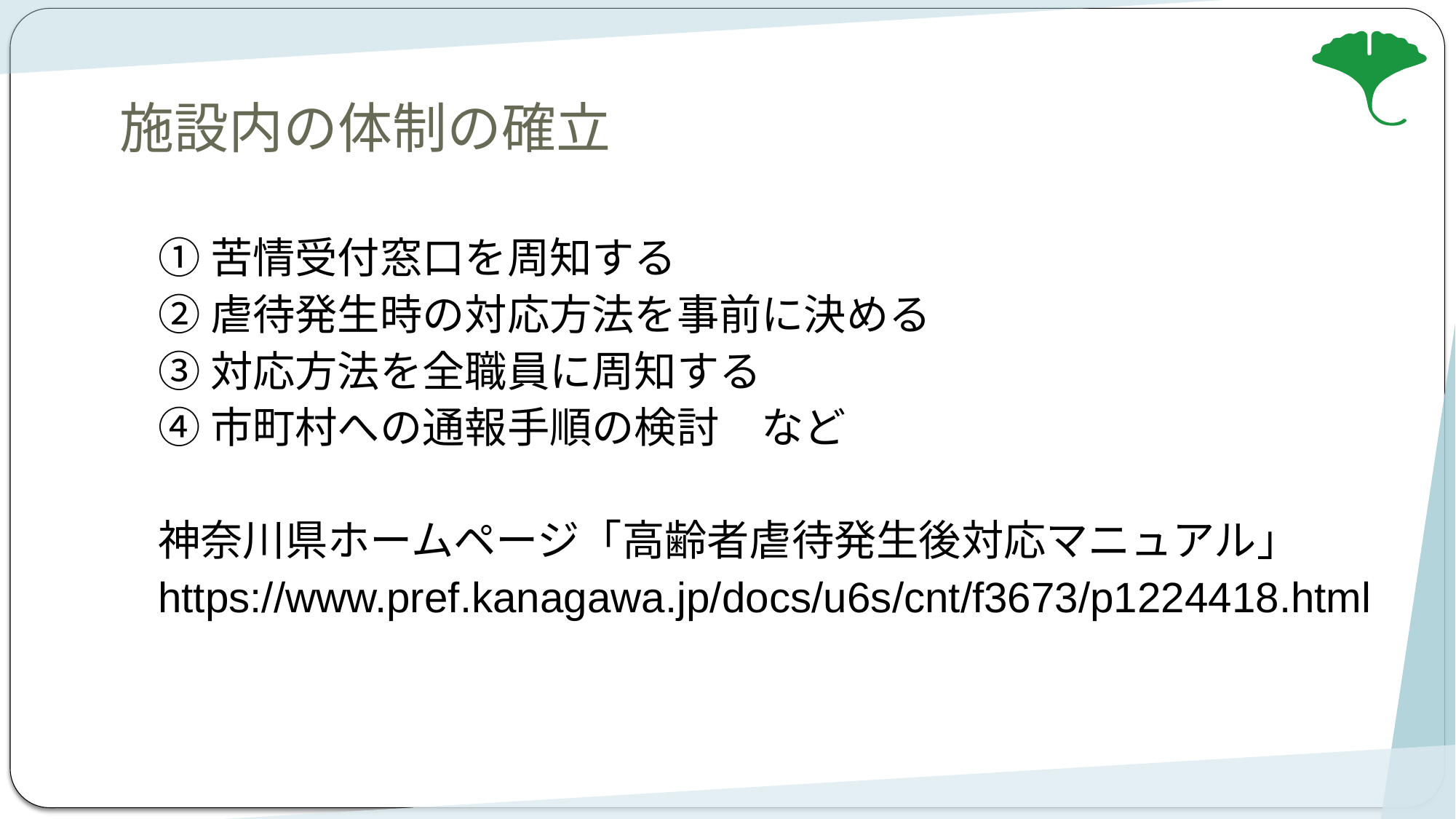

# 施設内の体制の確立

①苦情受付窓口を周知する
②虐待発生時の対応方法を事前に決める
③対応方法を全職員に周知する
④市町村への通報手順の検討　など

神奈川県ホームページ「高齢者虐待発生後対応マニュアル」
https://www.pref.kanagawa.jp/docs/u6s/cnt/f3673/p1224418.html